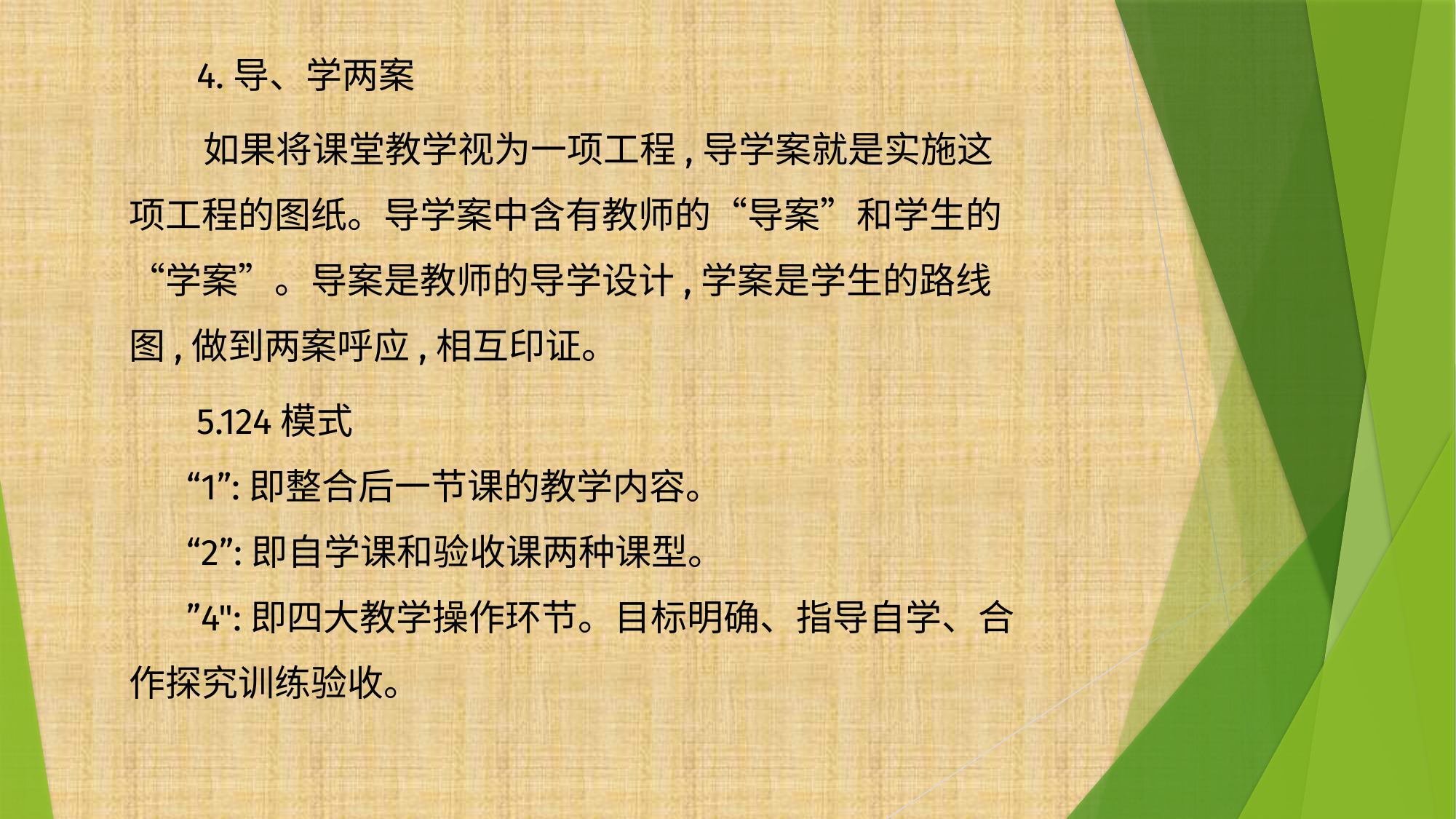

4.导、学两案
        如果将课堂教学视为一项工程,导学案就是实施这项工程的图纸。导学案中含有教师的“导案”和学生的“学案”。导案是教师的导学设计,学案是学生的路线图,做到两案呼应,相互印证。
       5.124模式
      “1”:即整合后一节课的教学内容。
      “2”:即自学课和验收课两种课型。
      ”4":即四大教学操作环节。目标明确、指导自学、合作探究训练验收。
#